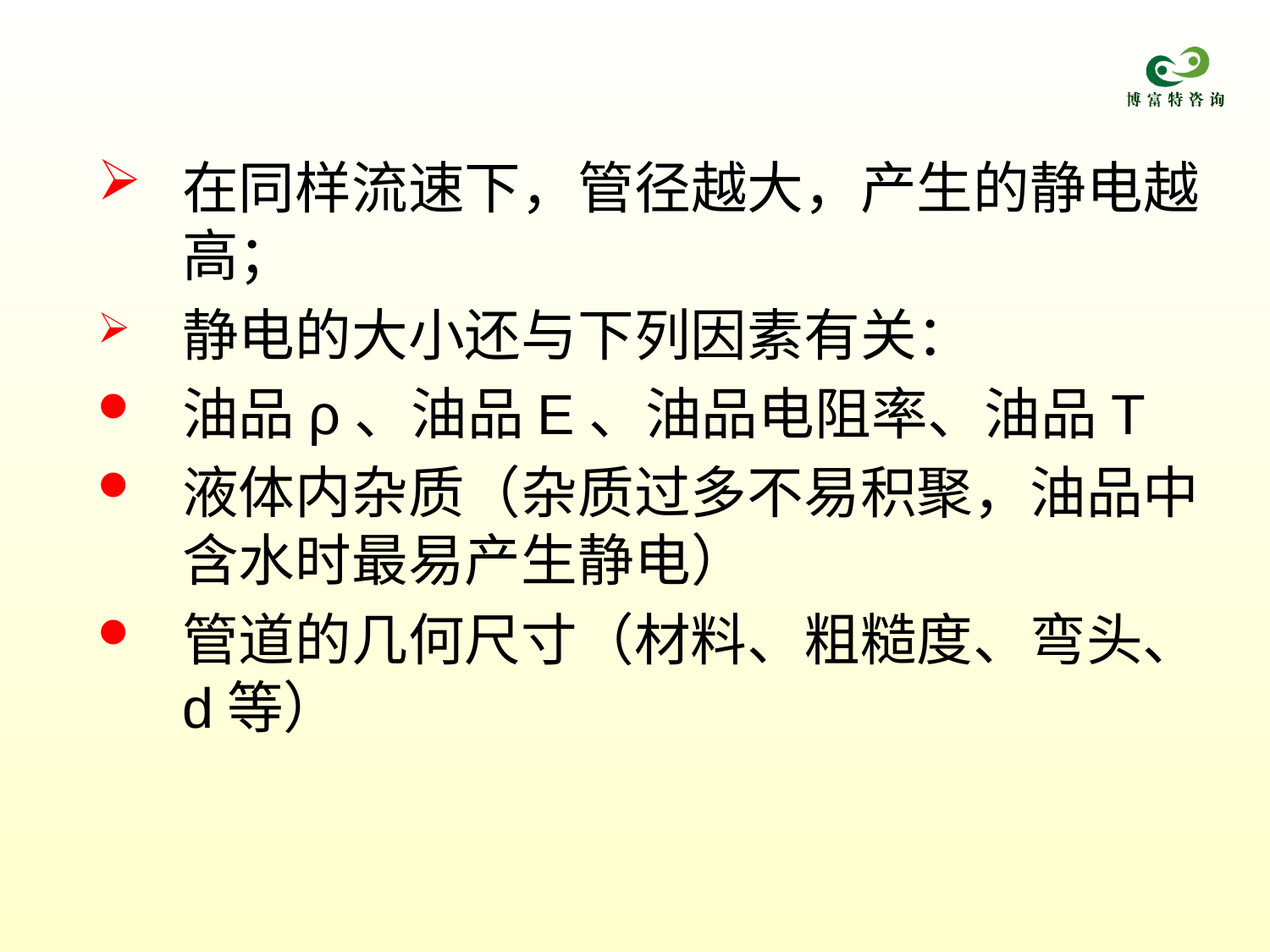

在同样流速下，管径越大，产生的静电越高；
静电的大小还与下列因素有关：
油品ρ、油品E、油品电阻率、油品T
液体内杂质（杂质过多不易积聚，油品中含水时最易产生静电）
管道的几何尺寸（材料、粗糙度、弯头、d等）
90